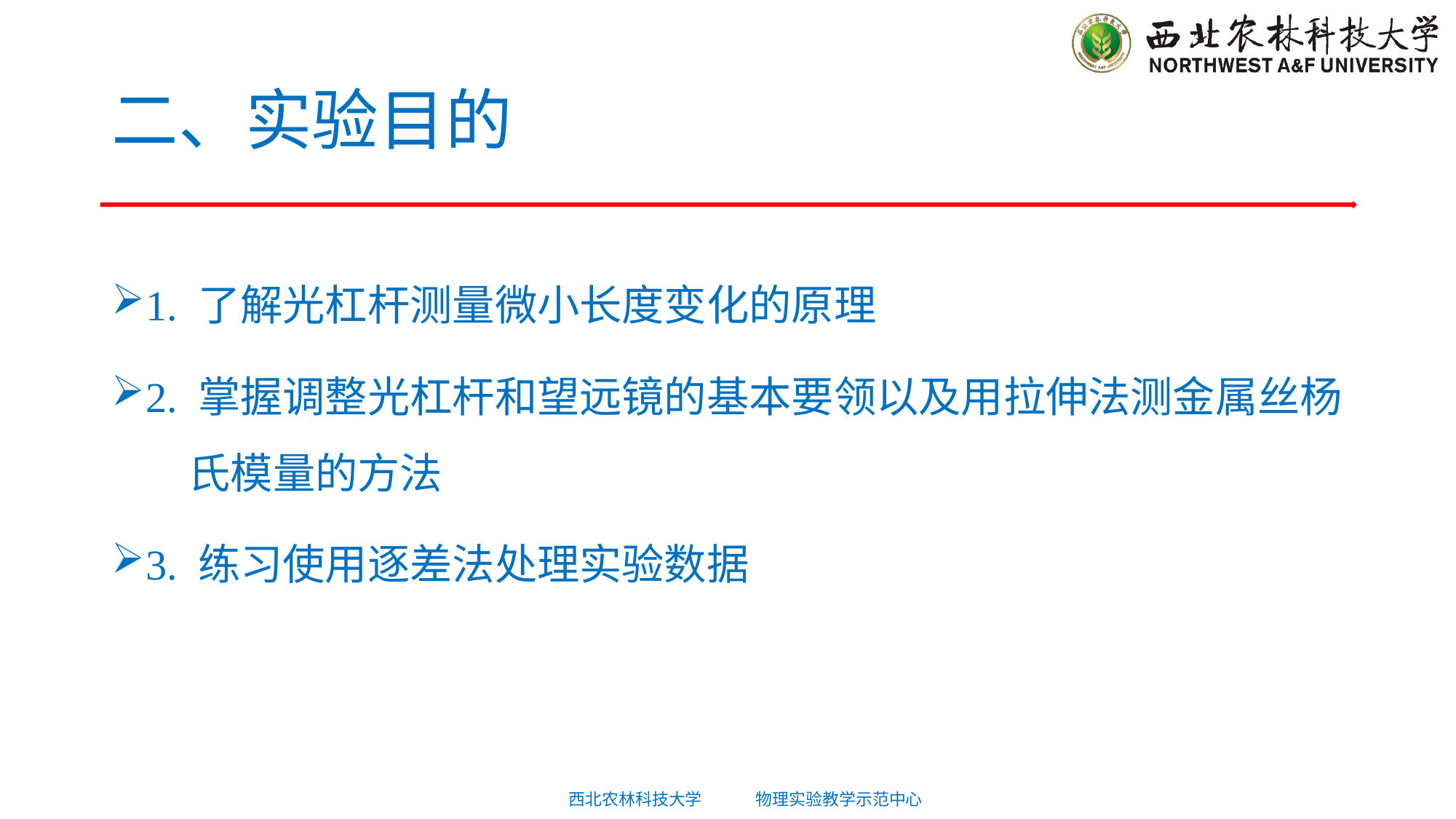

# 二、实验目的
1. 了解光杠杆测量微小长度变化的原理
2. 掌握调整光杠杆和望远镜的基本要领以及用拉伸法测金属丝杨
       氏模量的方法
3. 练习使用逐差法处理实验数据